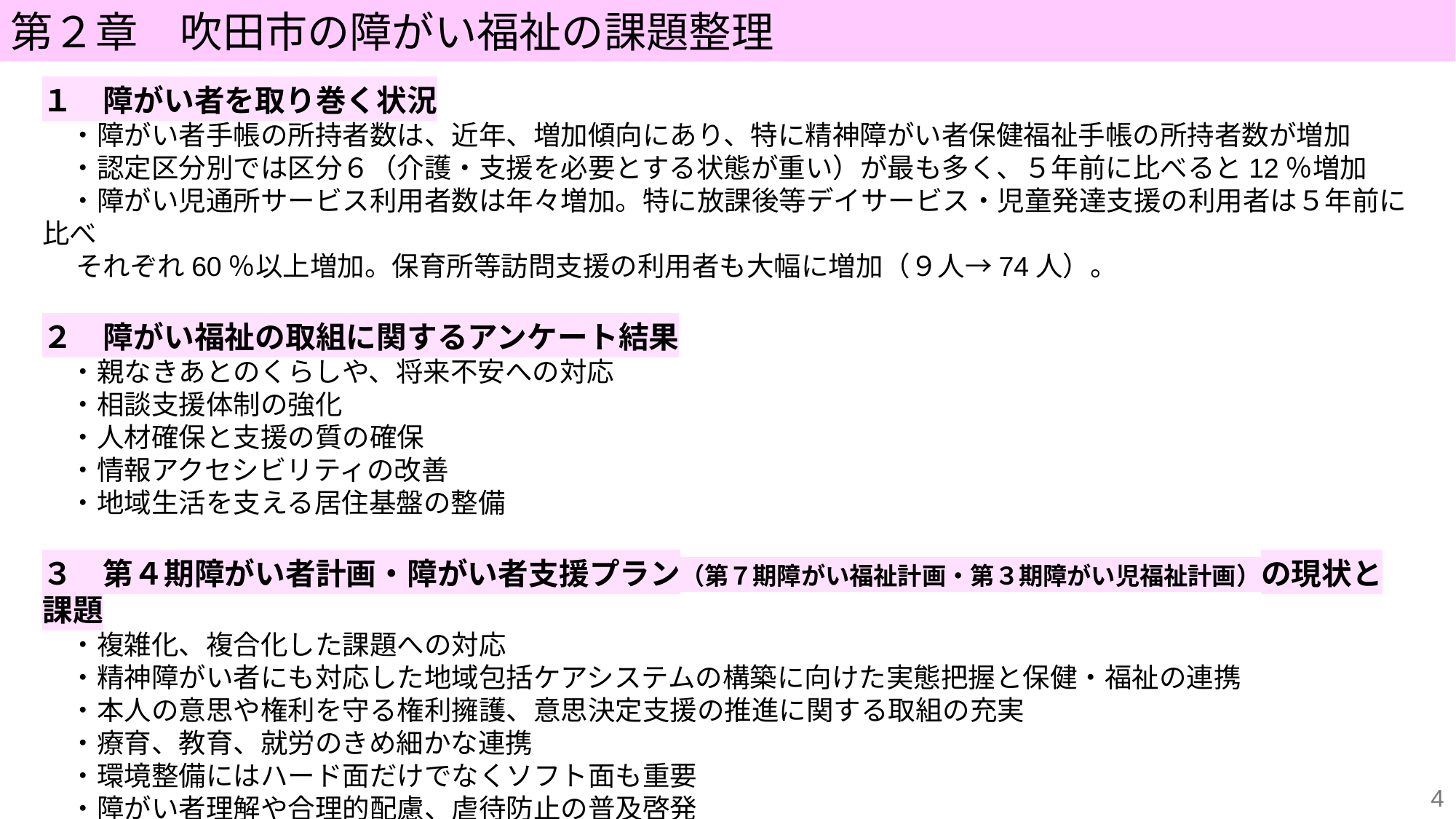

第２章　吹田市の障がい福祉の課題整理
１　障がい者を取り巻く状況
　・障がい者手帳の所持者数は、近年、増加傾向にあり、特に精神障がい者保健福祉手帳の所持者数が増加
　・認定区分別では区分６（介護・支援を必要とする状態が重い）が最も多く、５年前に比べると12％増加
　・障がい児通所サービス利用者数は年々増加。特に放課後等デイサービス・児童発達支援の利用者は５年前に比べ
　 それぞれ60％以上増加。保育所等訪問支援の利用者も大幅に増加（９人→74人）。

２　障がい福祉の取組に関するアンケート結果
　・親なきあとのくらしや、将来不安への対応
　・相談支援体制の強化
　・人材確保と支援の質の確保
　・情報アクセシビリティの改善
　・地域生活を支える居住基盤の整備

３　第４期障がい者計画・障がい者支援プラン（第７期障がい福祉計画・第３期障がい児福祉計画）の現状と課題
　・複雑化、複合化した課題への対応
　・精神障がい者にも対応した地域包括ケアシステムの構築に向けた実態把握と保健・福祉の連携
　・本人の意思や権利を守る権利擁護、意思決定支援の推進に関する取組の充実
　・療育、教育、就労のきめ細かな連携
　・環境整備にはハード面だけでなくソフト面も重要
　・障がい者理解や合理的配慮、虐待防止の普及啓発
4